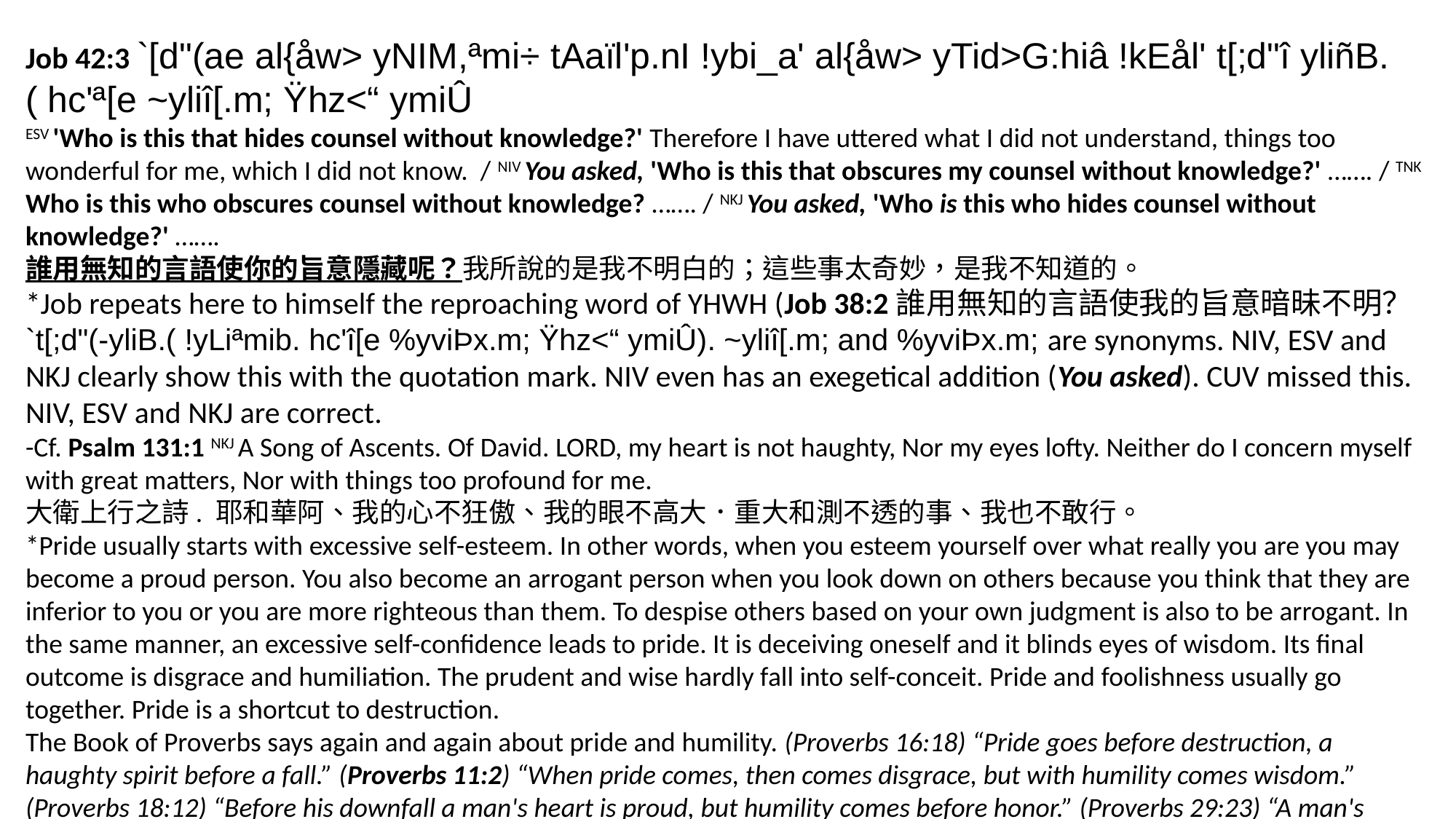

Job 42:3 `[d"(ae al{åw> yNIM,ªmi÷ tAaïl'p.nI !ybi_a' al{åw> yTid>G:hiâ !kEål' t[;d"î yliñB.( hc'ª[e ~yliî[.m; Ÿhz<“ ymiÛ
ESV 'Who is this that hides counsel without knowledge?' Therefore I have uttered what I did not understand, things too wonderful for me, which I did not know.  / NIV You asked, 'Who is this that obscures my counsel without knowledge?' ……. / TNK Who is this who obscures counsel without knowledge? ……. / NKJ You asked, 'Who is this who hides counsel without knowledge?' …….
誰用無知的言語使你的旨意隱藏呢？我所說的是我不明白的；這些事太奇妙，是我不知道的。
*Job repeats here to himself the reproaching word of YHWH (Job 38:2誰用無知的言語使我的旨意暗昧不明？ `t[;d"(-yliB.( !yLiªmib. hc'î[e %yviÞx.m; Ÿhz<“ ymiÛ). ~yliî[.m; and %yviÞx.m; are synonyms. NIV, ESV and NKJ clearly show this with the quotation mark. NIV even has an exegetical addition (You asked). CUV missed this. NIV, ESV and NKJ are correct.
-Cf. Psalm 131:1 NKJ A Song of Ascents. Of David. LORD, my heart is not haughty, Nor my eyes lofty. Neither do I concern myself with great matters, Nor with things too profound for me.
大衛上行之詩. 耶和華阿、我的心不狂傲、我的眼不高大．重大和測不透的事、我也不敢行。
*Pride usually starts with excessive self-esteem. In other words, when you esteem yourself over what really you are you may become a proud person. You also become an arrogant person when you look down on others because you think that they are inferior to you or you are more righteous than them. To despise others based on your own judgment is also to be arrogant. In the same manner, an excessive self-confidence leads to pride. It is deceiving oneself and it blinds eyes of wisdom. Its final outcome is disgrace and humiliation. The prudent and wise hardly fall into self-conceit. Pride and foolishness usually go together. Pride is a shortcut to destruction.
The Book of Proverbs says again and again about pride and humility. (Proverbs 16:18) “Pride goes before destruction, a haughty spirit before a fall.” (Proverbs 11:2) “When pride comes, then comes disgrace, but with humility comes wisdom.” (Proverbs 18:12) “Before his downfall a man's heart is proud, but humility comes before honor.” (Proverbs 29:23) “A man's pride brings him low, but a man of lowly spirit gains honor.” Humility comes when the majesty of God is clearly seen. (Romans 1:18-23; Job 42:3; Psalm 19:1-6).